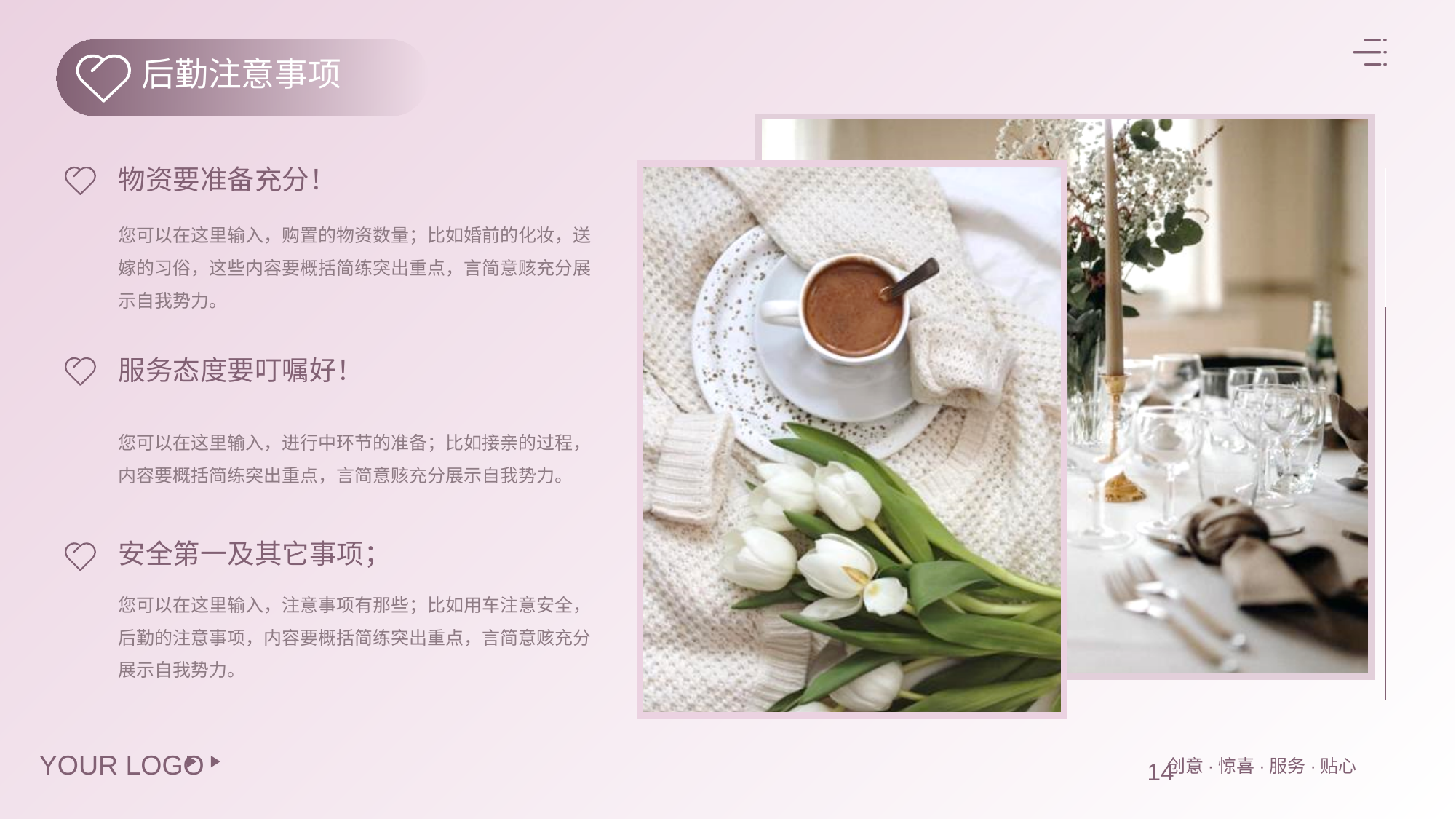

后勤注意事项

物资要准备充分！

您可以在这里输入，购置的物资数量；比如婚前的化妆，送嫁的习俗，这些内容要概括简练突出重点，言简意赅充分展示自我势力。
服务态度要叮嘱好！

您可以在这里输入，进行中环节的准备；比如接亲的过程，内容要概括简练突出重点，言简意赅充分展示自我势力。
安全第一及其它事项；

您可以在这里输入，注意事项有那些；比如用车注意安全，后勤的注意事项，内容要概括简练突出重点，言简意赅充分展示自我势力。

14